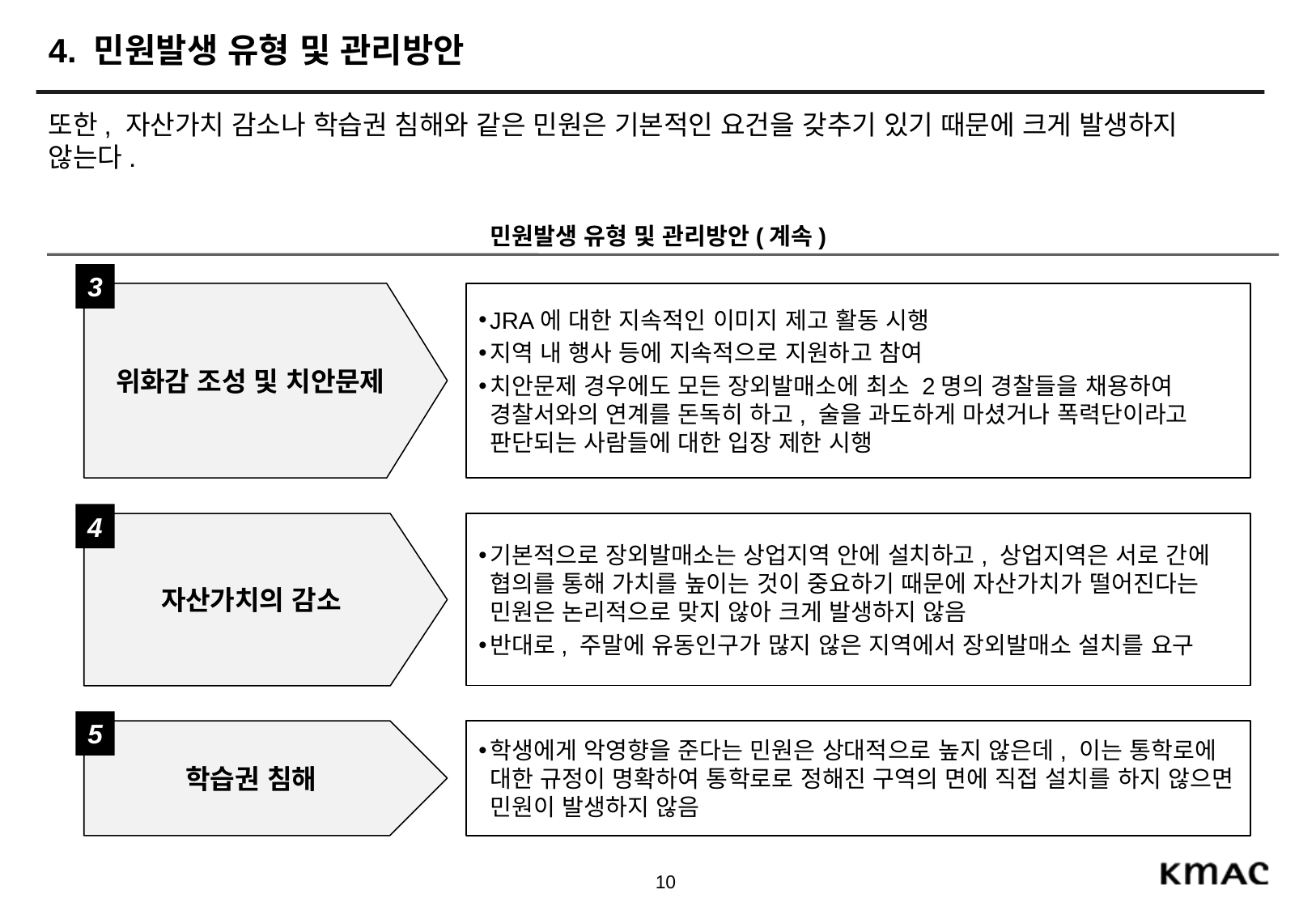

# 4. 민원발생 유형 및 관리방안
또한, 자산가치 감소나 학습권 침해와 같은 민원은 기본적인 요건을 갖추기 있기 때문에 크게 발생하지 않는다.

민원발생 유형 및 관리방안(계속)

3
위화감 조성 및 치안문제
JRA에 대한 지속적인 이미지 제고 활동 시행
지역 내 행사 등에 지속적으로 지원하고 참여
치안문제 경우에도 모든 장외발매소에 최소 2명의 경찰들을 채용하여 경찰서와의 연계를 돈독히 하고, 술을 과도하게 마셨거나 폭력단이라고 판단되는 사람들에 대한 입장 제한 시행
4
자산가치의 감소
기본적으로 장외발매소는 상업지역 안에 설치하고, 상업지역은 서로 간에 협의를 통해 가치를 높이는 것이 중요하기 때문에 자산가치가 떨어진다는 민원은 논리적으로 맞지 않아 크게 발생하지 않음
반대로, 주말에 유동인구가 많지 않은 지역에서 장외발매소 설치를 요구
5
학습권 침해
학생에게 악영향을 준다는 민원은 상대적으로 높지 않은데, 이는 통학로에 대한 규정이 명확하여 통학로로 정해진 구역의 면에 직접 설치를 하지 않으면 민원이 발생하지 않음